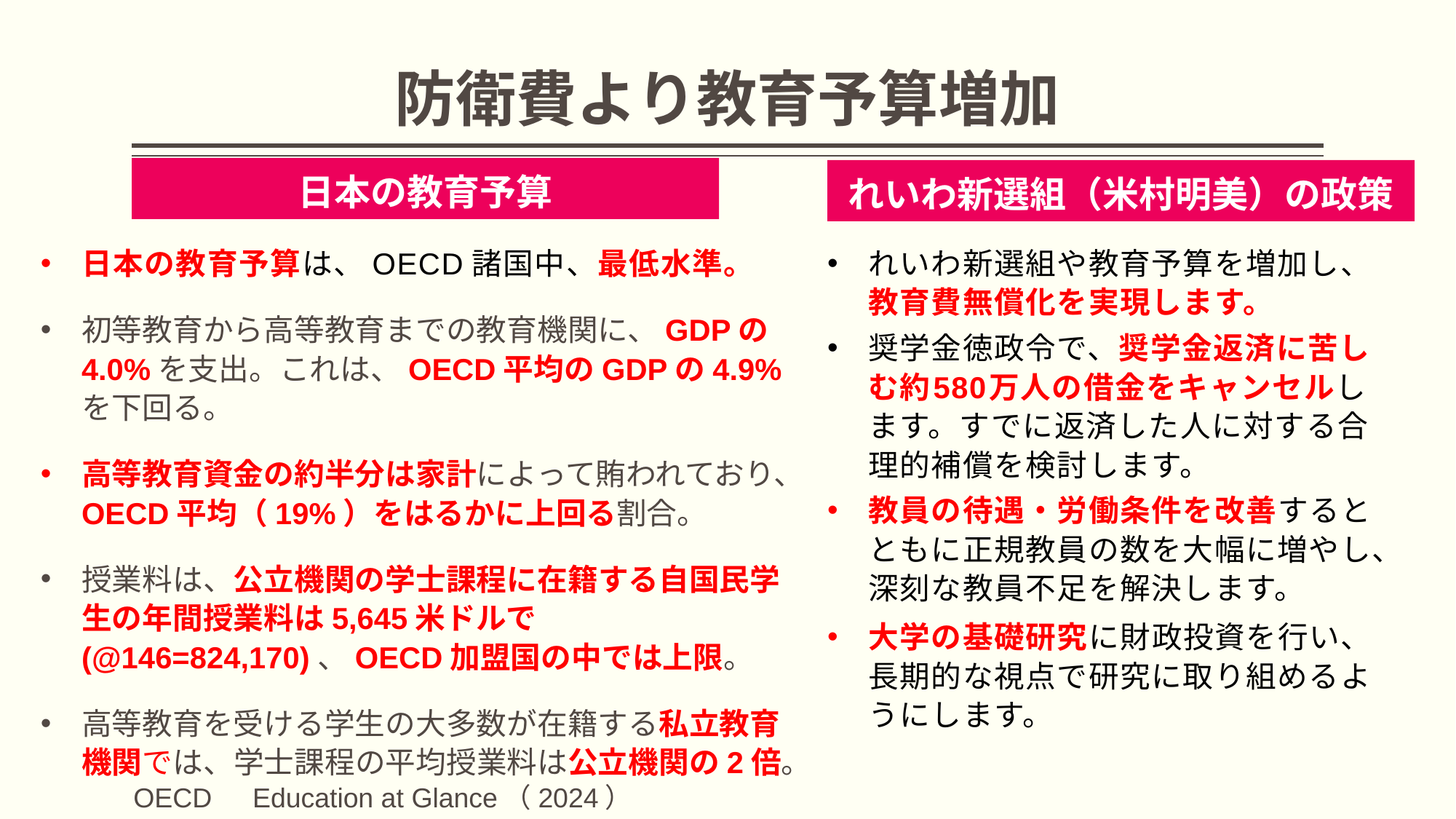

# 防衛費より教育予算増加
日本の教育予算
れいわ新選組（米村明美）の政策
れいわ新選組や教育予算を増加し、教育費無償化を実現します。
奨学金徳政令で、奨学金返済に苦しむ約580万人の借金をキャンセルします。すでに返済した人に対する合理的補償を検討します。
教員の待遇・労働条件を改善するとともに正規教員の数を大幅に増やし、深刻な教員不足を解決します。
大学の基礎研究に財政投資を行い、長期的な視点で研究に取り組めるようにします。

日本の教育予算は、OECD諸国中、最低水準。
初等教育から高等教育までの教育機関に、GDPの4.0%を支出。これは、OECD平均のGDPの4.9%を下回る。
高等教育資金の約半分は家計によって賄われており、OECD平均（19%）をはるかに上回る割合。
授業料は、公立機関の学士課程に在籍する自国民学生の年間授業料は5,645米ドルで(@146=824,170)、OECD加盟国の中では上限。
高等教育を受ける学生の大多数が在籍する私立教育機関では、学士課程の平均授業料は公立機関の2倍。
OECD　Education at Glance（2024）